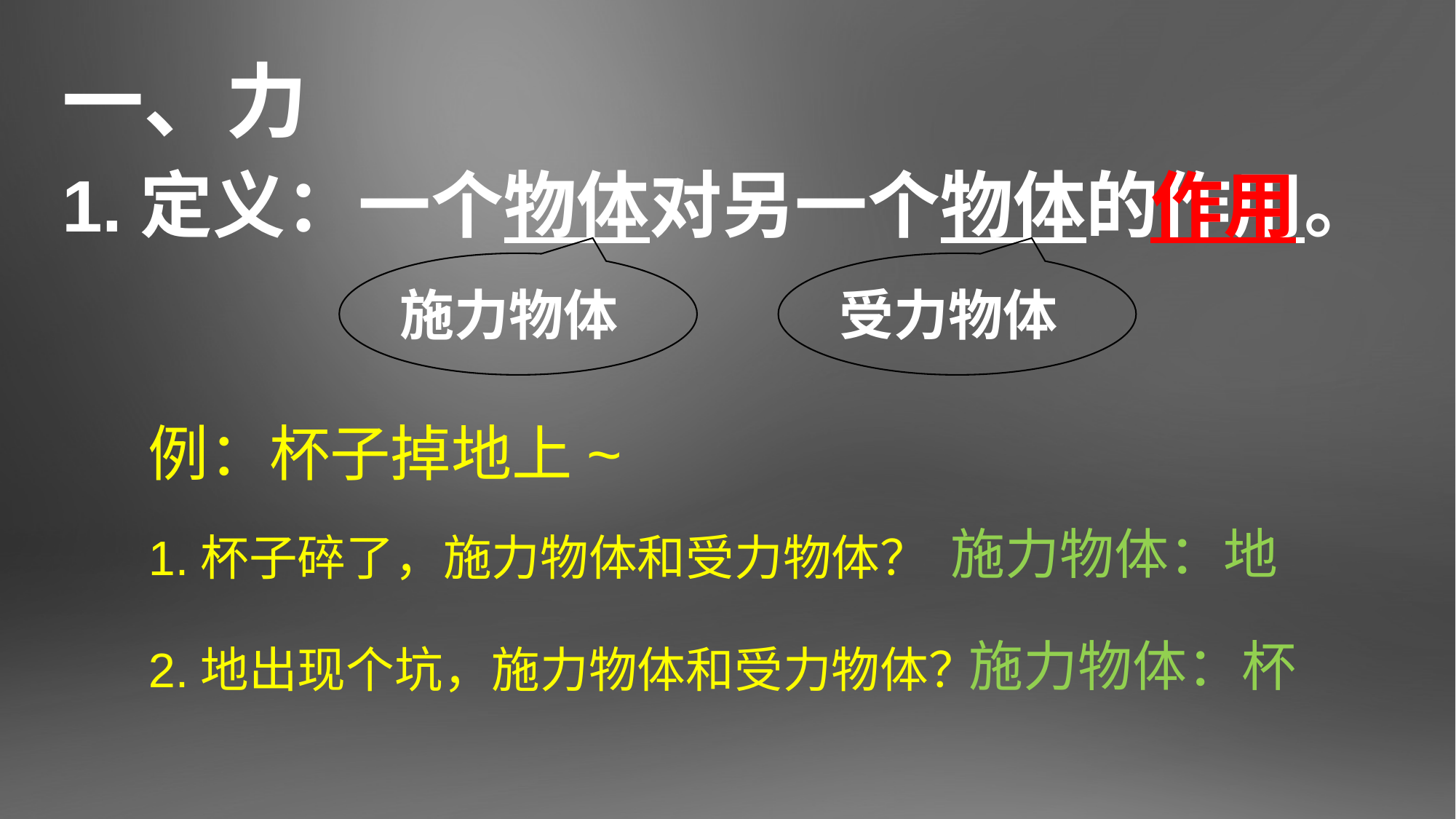

一、力
1.定义：一个物体对另一个物体的作用。
作用

施力物体
受力物体
例：杯子掉地上~
施力物体：地
1.杯子碎了，施力物体和受力物体？
施力物体：杯
2.地出现个坑，施力物体和受力物体？